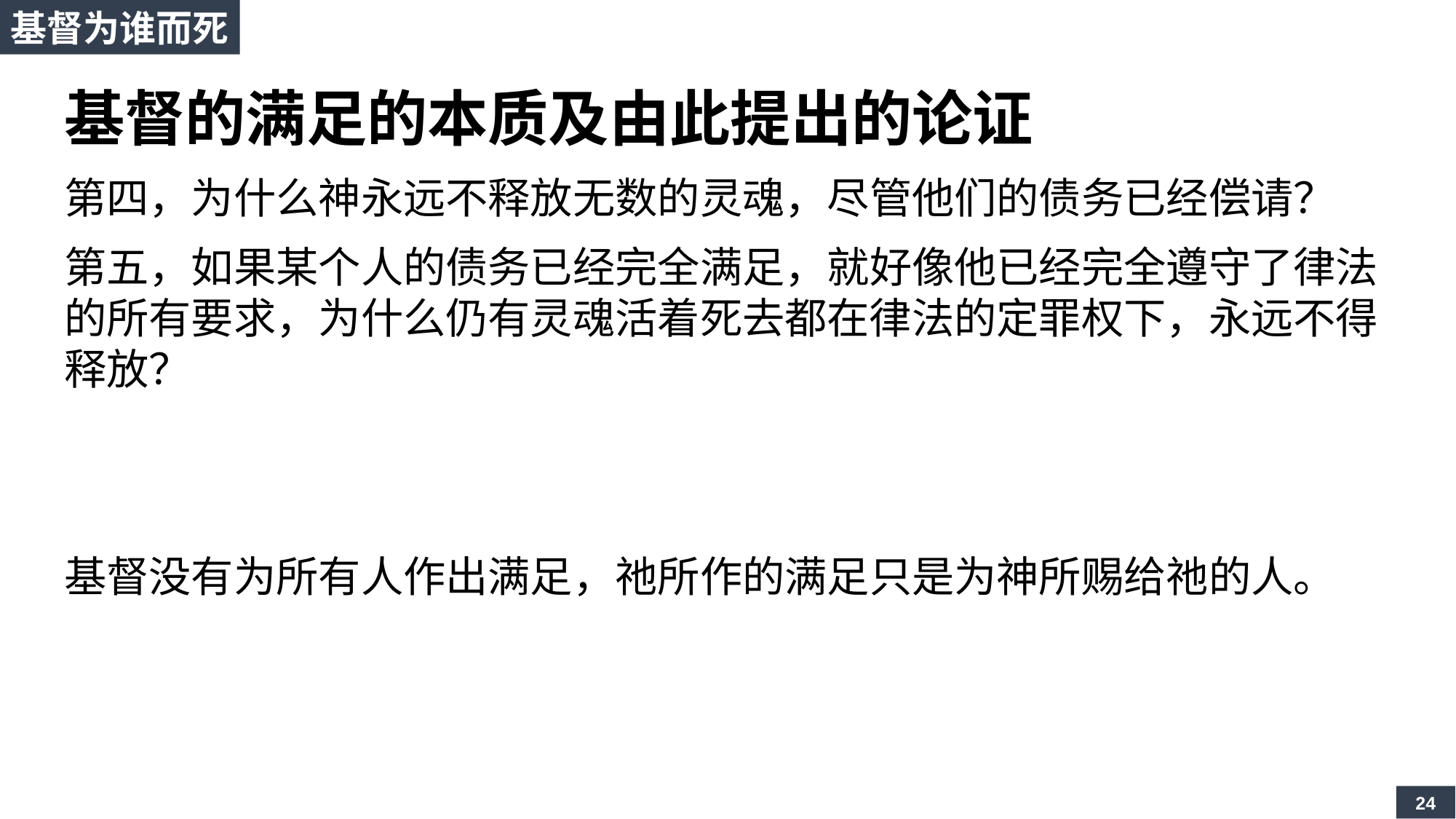

基督为谁而死
基督的满足的本质及由此提出的论证
第四，为什么神永远不释放无数的灵魂，尽管他们的债务已经偿请？
第五，如果某个人的债务已经完全满足，就好像他已经完全遵守了律法的所有要求，为什么仍有灵魂活着死去都在律法的定罪权下，永远不得释放？

基督没有为所有人作出满足，祂所作的满足只是为神所赐给祂的人。
24